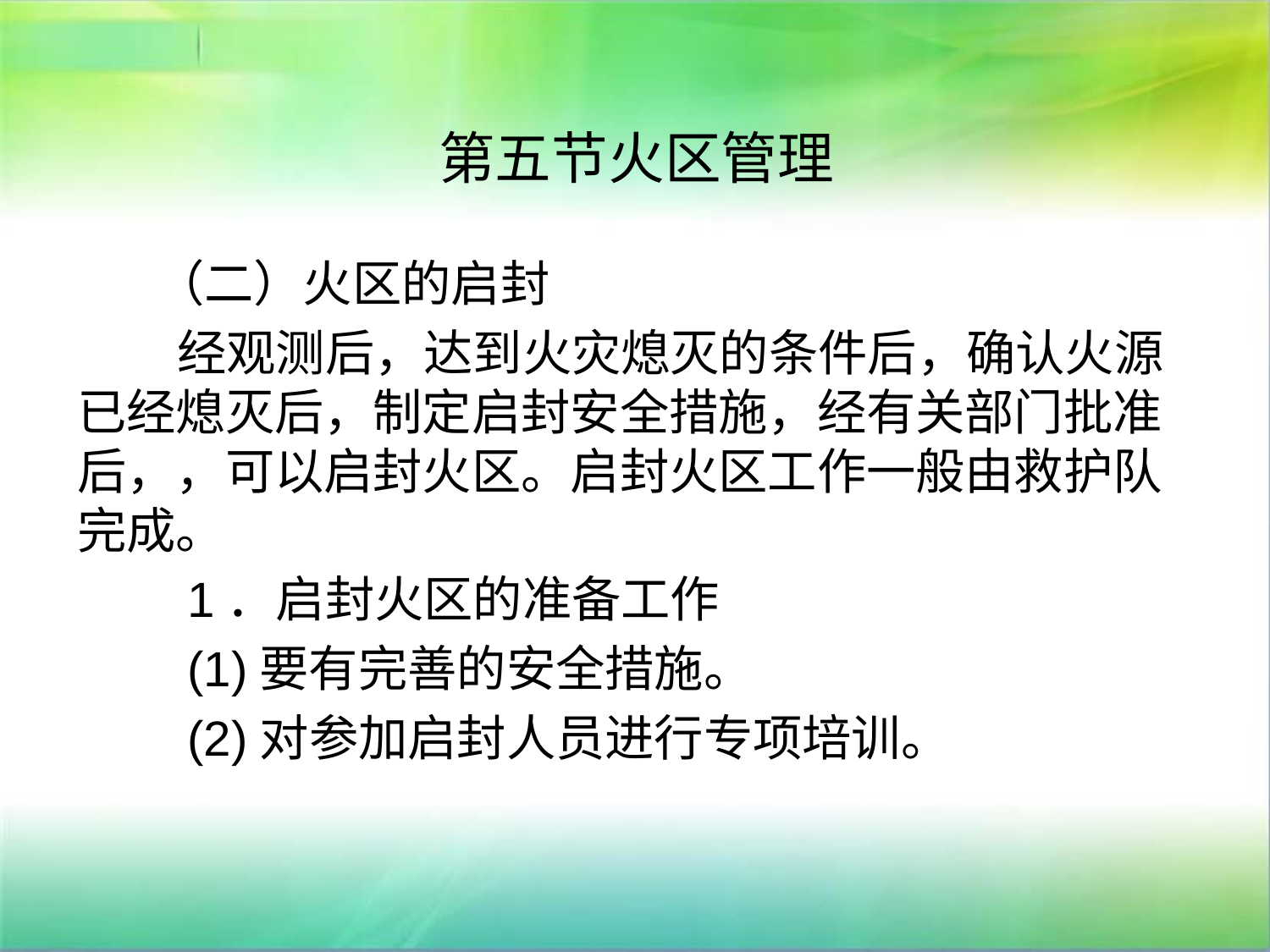

# 第五节火区管理
      （二）火区的启封
        经观测后，达到火灾熄灭的条件后，确认火源已经熄灭后，制定启封安全措施，经有关部门批准后，，可以启封火区。启封火区工作一般由救护队完成。
        1．启封火区的准备工作
        (1)要有完善的安全措施。
        (2)对参加启封人员进行专项培训。